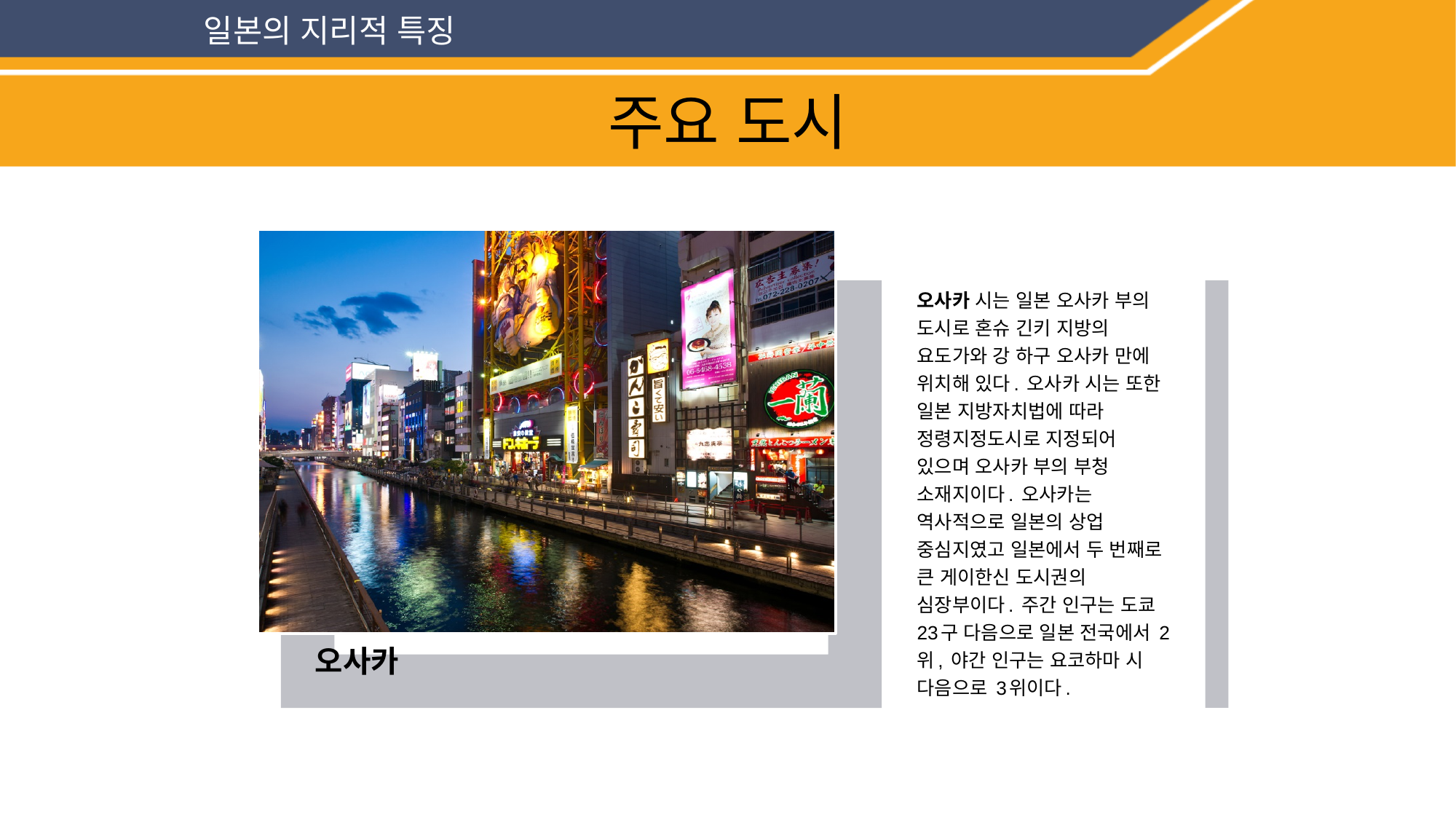

일본의 지리적 특징
주요 도시
오사카
오사카 시는 일본 오사카 부의 도시로 혼슈 긴키 지방의 요도가와 강 하구 오사카 만에 위치해 있다. 오사카 시는 또한 일본 지방자치법에 따라 정령지정도시로 지정되어 있으며 오사카 부의 부청 소재지이다. 오사카는 역사적으로 일본의 상업 중심지였고 일본에서 두 번째로 큰 게이한신 도시권의 심장부이다. 주간 인구는 도쿄 23구 다음으로 일본 전국에서 2위, 야간 인구는 요코하마 시 다음으로 3위이다.